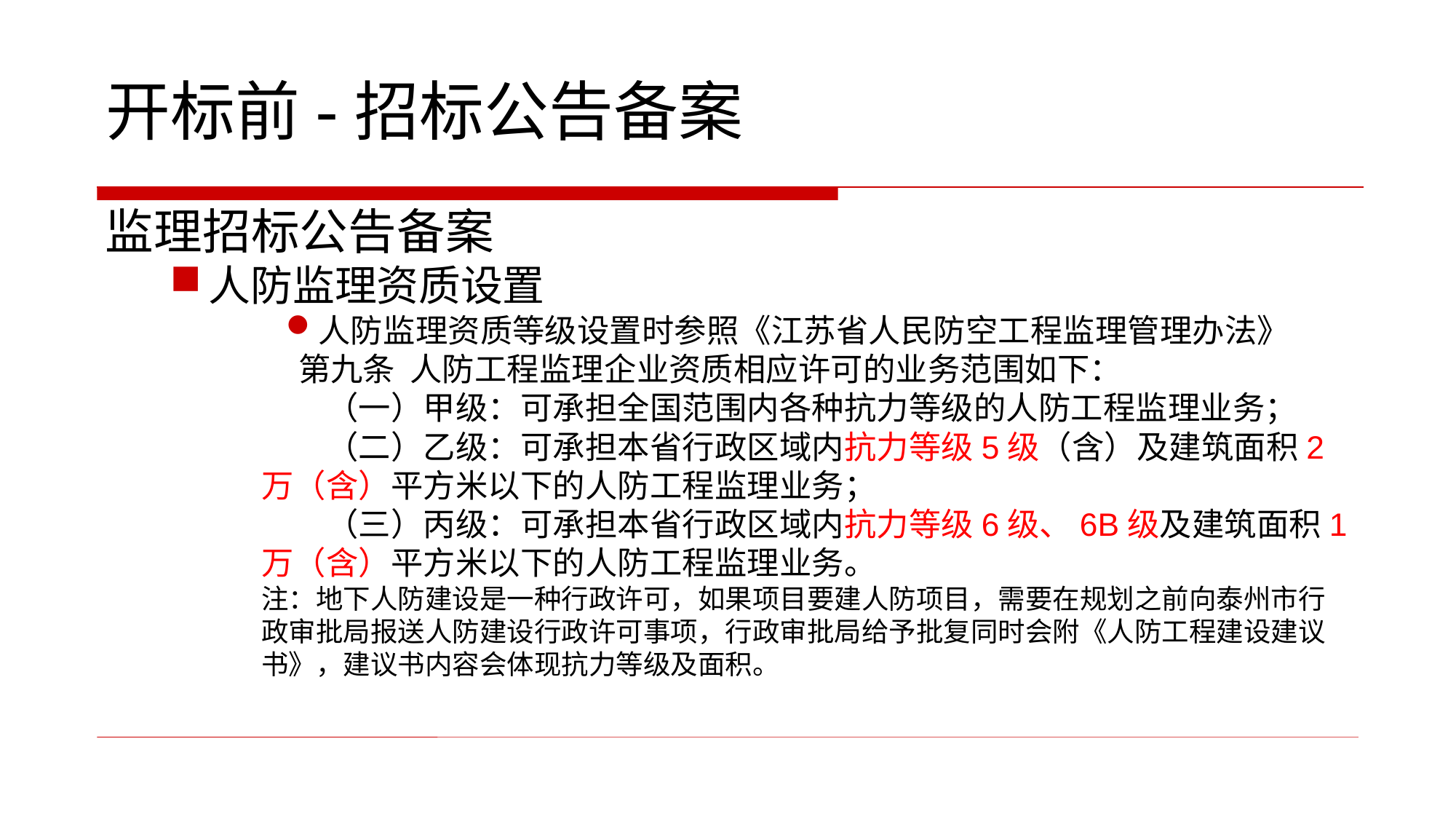

开标前-招标公告备案
监理招标公告备案
人防监理资质设置
人防监理资质等级设置时参照《江苏省人民防空工程监理管理办法》
    第九条  人防工程监理企业资质相应许可的业务范围如下：
　　（一）甲级：可承担全国范围内各种抗力等级的人防工程监理业务；
　　（二）乙级：可承担本省行政区域内抗力等级5级（含）及建筑面积2万（含）平方米以下的人防工程监理业务；
　　（三）丙级：可承担本省行政区域内抗力等级6级、6B级及建筑面积1万（含）平方米以下的人防工程监理业务。
注：地下人防建设是一种行政许可，如果项目要建人防项目，需要在规划之前向泰州市行政审批局报送人防建设行政许可事项，行政审批局给予批复同时会附《人防工程建设建议书》，建议书内容会体现抗力等级及面积。